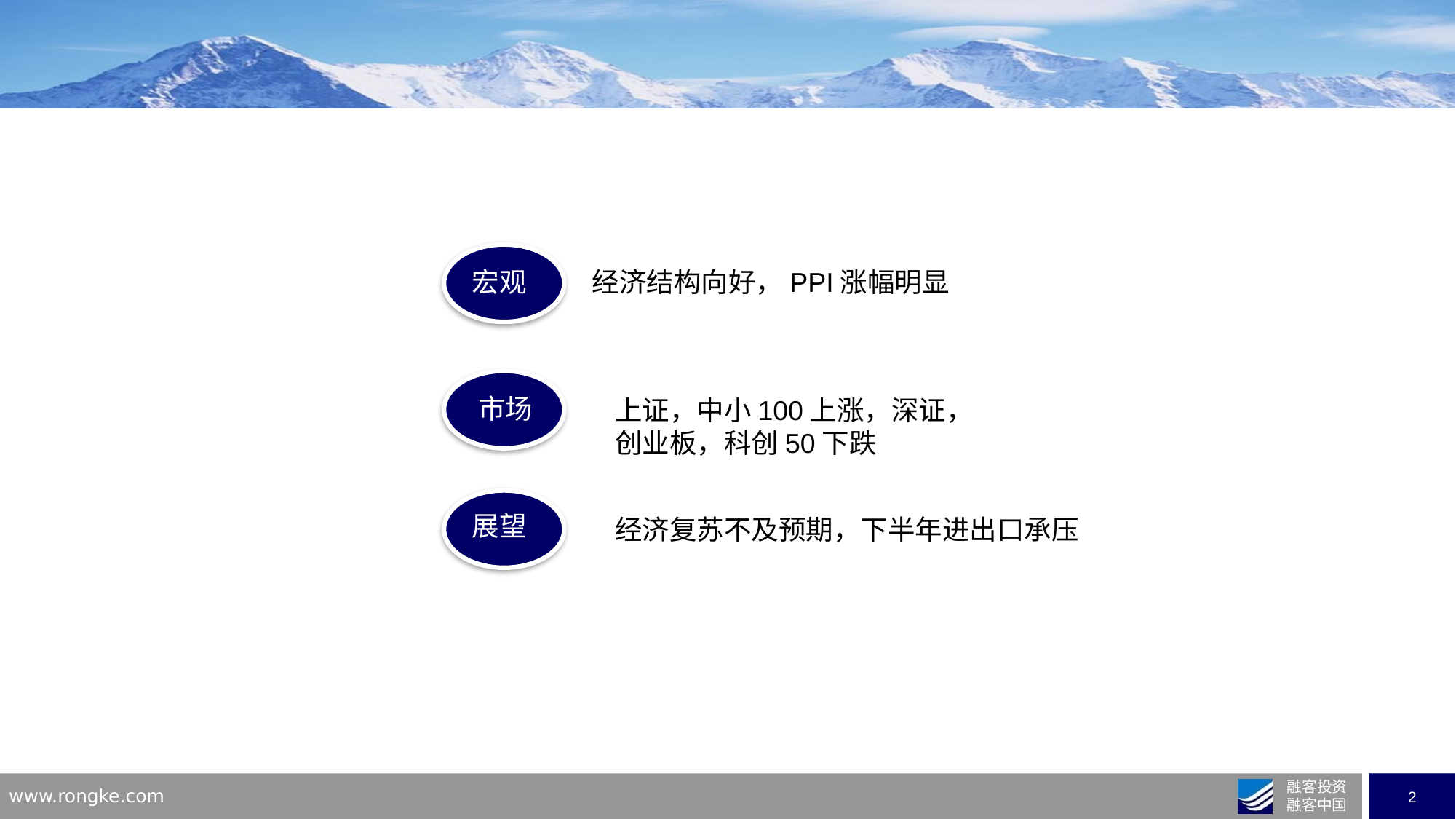

宏观
经济结构向好，PPI涨幅明显

上证，中小100上涨，深证，创业板，科创50下跌
市场

展望
经济复苏不及预期，下半年进出口承压